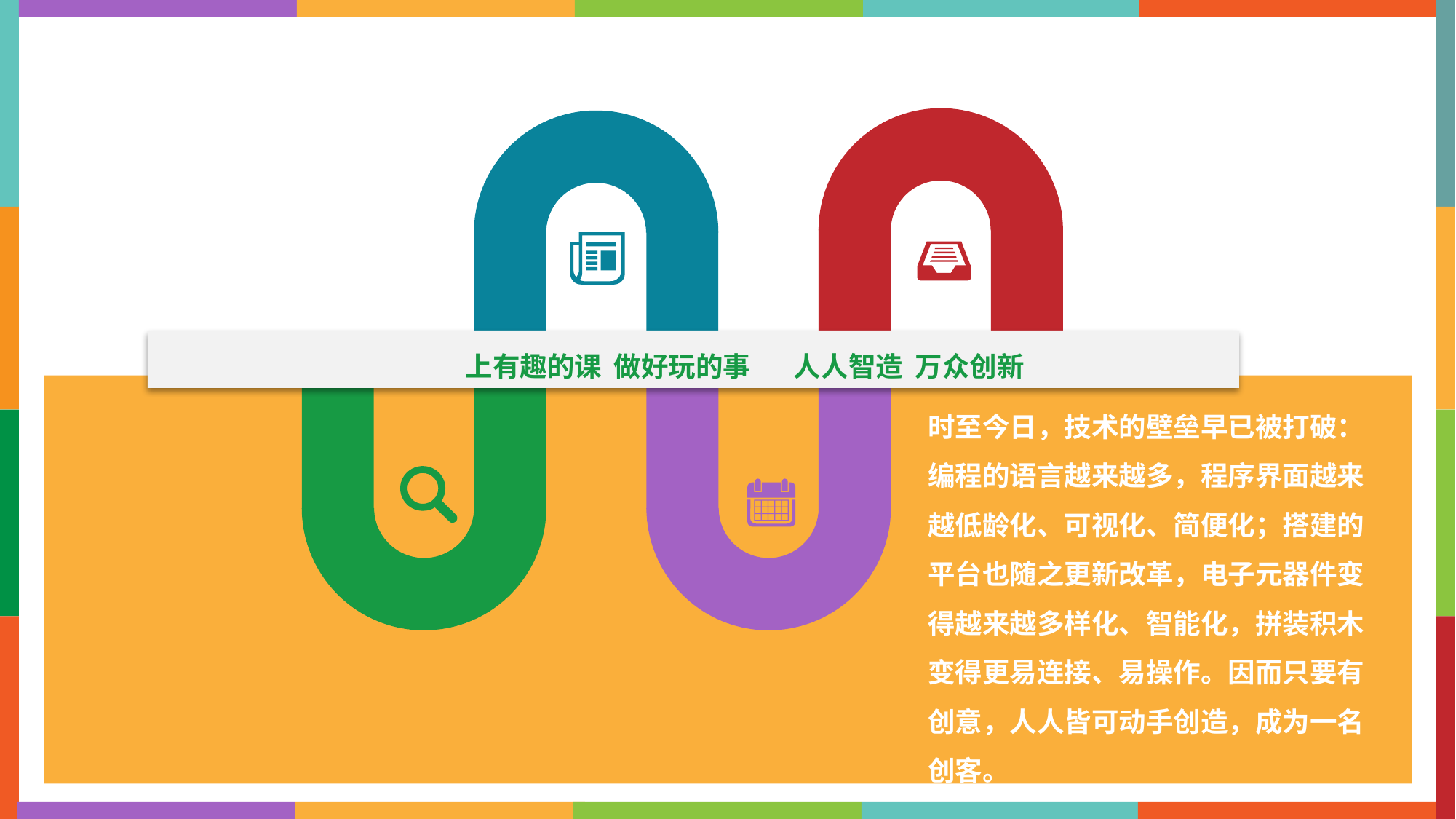

上有趣的课  做好玩的事       人人智造  万众创新

时至今日，技术的壁垒早已被打破：编程的语言越来越多，程序界面越来越低龄化、可视化、简便化；搭建的平台也随之更新改革，电子元器件变得越来越多样化、智能化，拼装积木变得更易连接、易操作。因而只要有创意，人人皆可动手创造，成为一名创客。